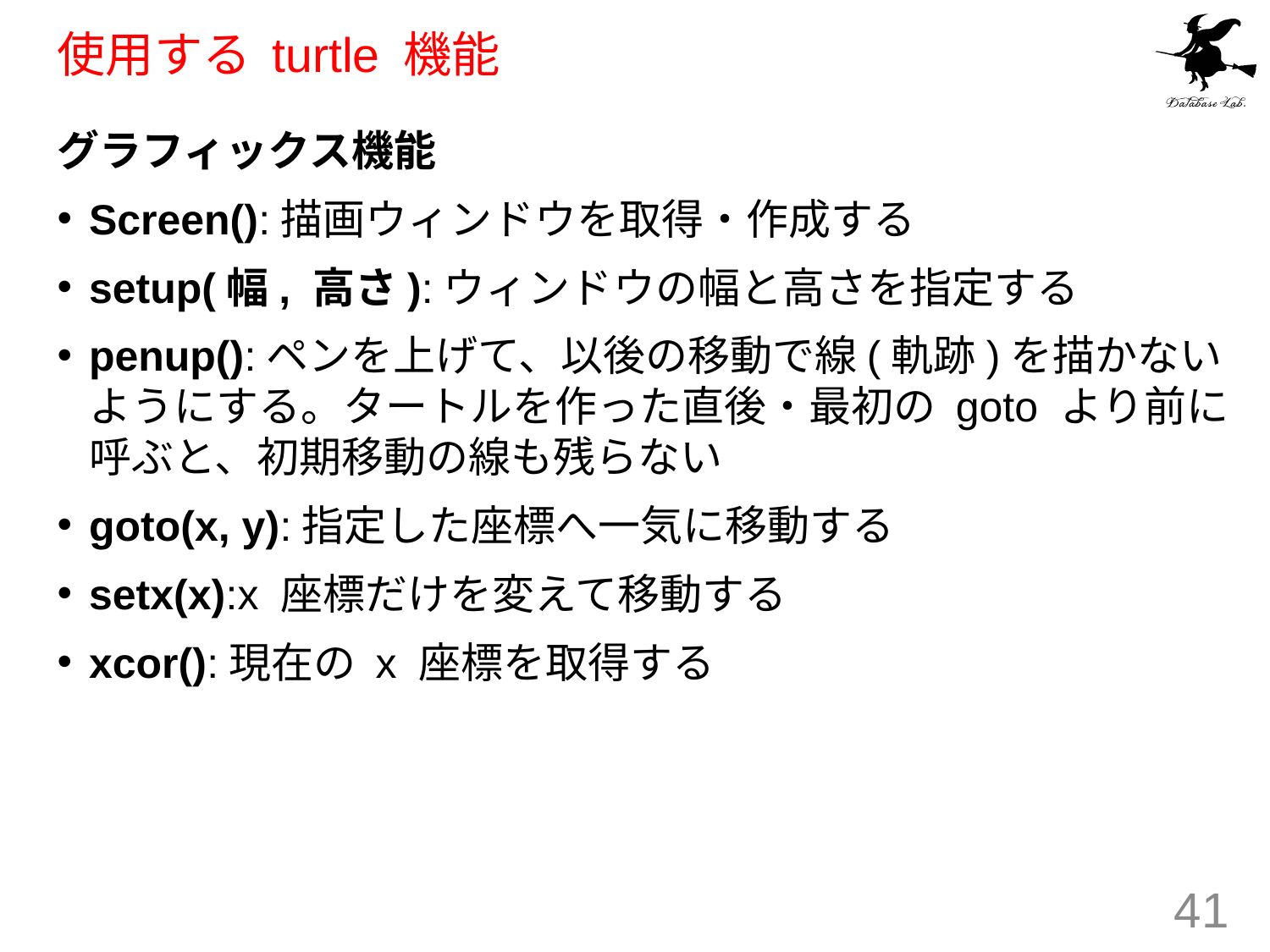

# 使用する turtle 機能
グラフィックス機能
Screen():描画ウィンドウを取得・作成する
setup(幅, 高さ):ウィンドウの幅と高さを指定する
penup():ペンを上げて、以後の移動で線(軌跡)を描かないようにする。タートルを作った直後・最初の goto より前に呼ぶと、初期移動の線も残らない
goto(x, y):指定した座標へ一気に移動する
setx(x):x 座標だけを変えて移動する
xcor():現在の x 座標を取得する

41